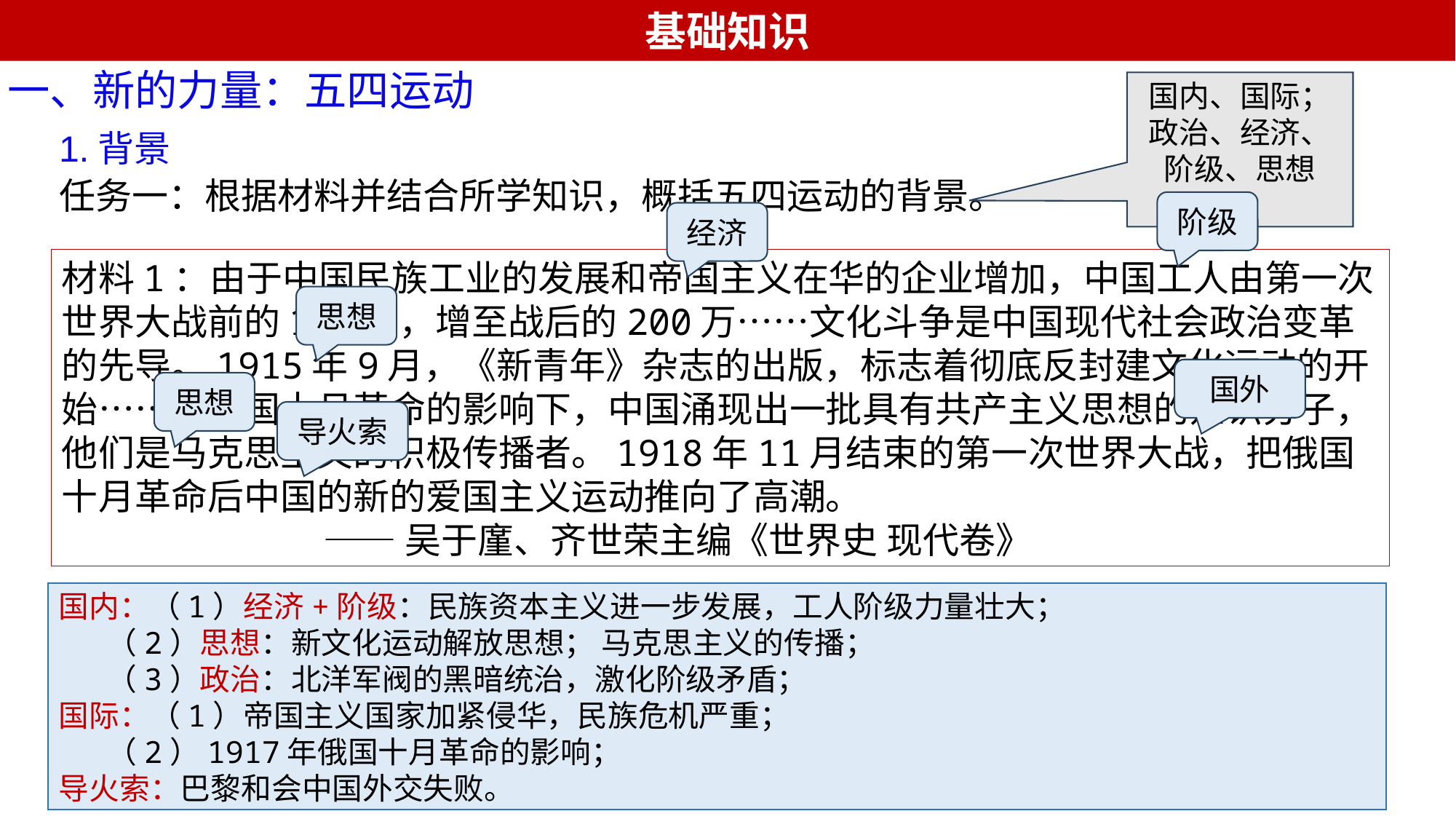

基础知识
一、新的力量：五四运动
国内、国际；
政治、经济、阶级、思想
……
1.背景
任务一：根据材料并结合所学知识，概括五四运动的背景。
阶级
经济
材料1：由于中国民族工业的发展和帝国主义在华的企业增加，中国工人由第一次世界大战前的100万，增至战后的200万……文化斗争是中国现代社会政治变革的先导。1915年9月，《新青年》杂志的出版，标志着彻底反封建文化运动的开始……在俄国十月革命的影响下，中国涌现出一批具有共产主义思想的知识分子，他们是马克思主义的积极传播者。1918年11月结束的第一次世界大战，把俄国十月革命后中国的新的爱国主义运动推向了高潮。
                                ——吴于廑、齐世荣主编《世界史 现代卷》
思想
国外
思想
导火索
国内：（1）经济+阶级：民族资本主义进一步发展，工人阶级力量壮大；
      （2）思想：新文化运动解放思想； 马克思主义的传播；
      （3）政治：北洋军阀的黑暗统治，激化阶级矛盾；
国际：（1）帝国主义国家加紧侵华，民族危机严重；
      （2）1917年俄国十月革命的影响；
导火索：巴黎和会中国外交失败。